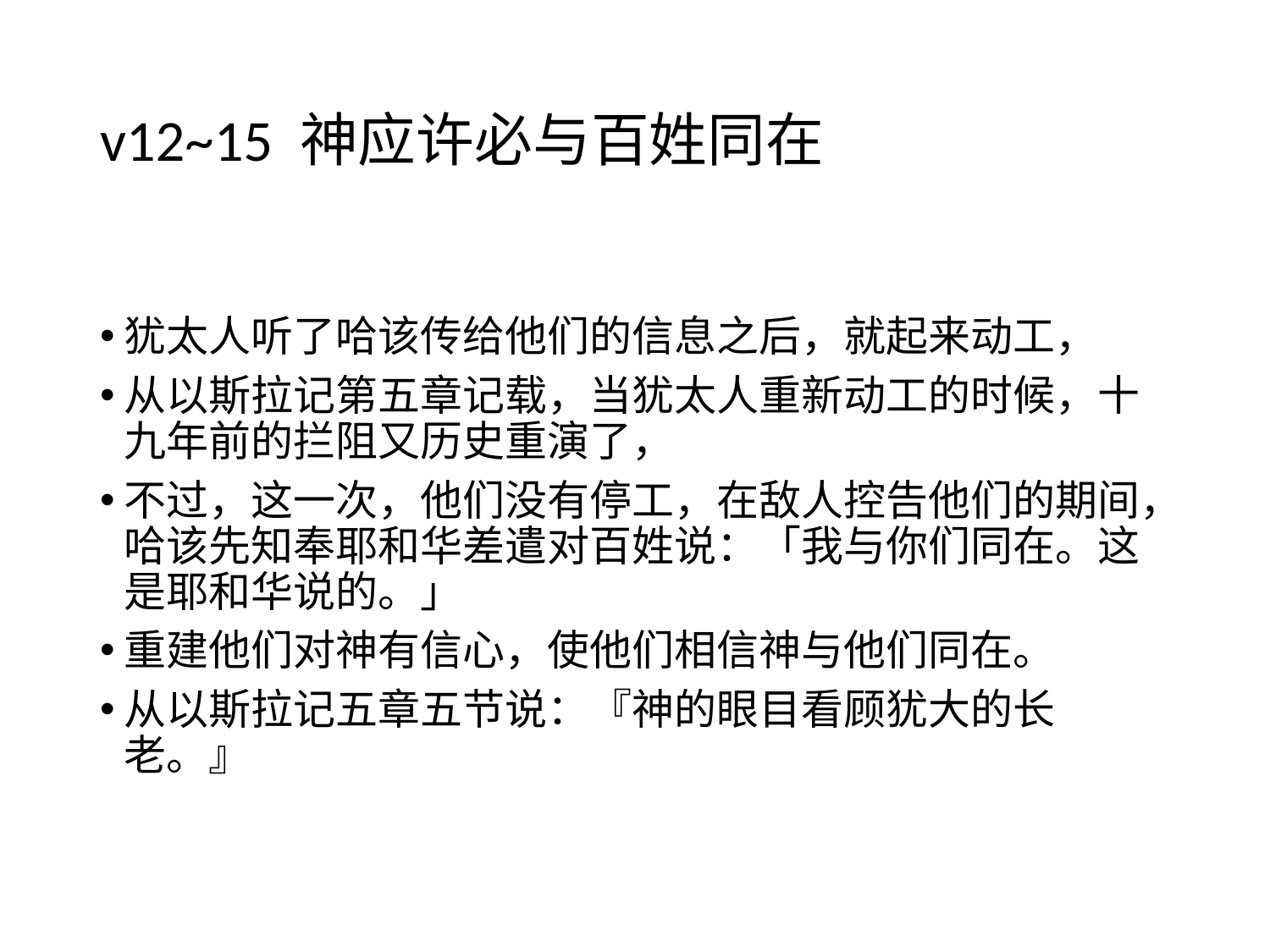

# v12~15 神应许必与百姓同在
犹太人听了哈该传给他们的信息之后，就起来动工，
从以斯拉记第五章记载，当犹太人重新动工的时候，十九年前的拦阻又历史重演了，
不过，这一次，他们没有停工，在敌人控告他们的期间，哈该先知奉耶和华差遣对百姓说：「我与你们同在。这是耶和华说的。」
重建他们对神有信心，使他们相信神与他们同在。
从以斯拉记五章五节说：『神的眼目看顾犹大的长老。』